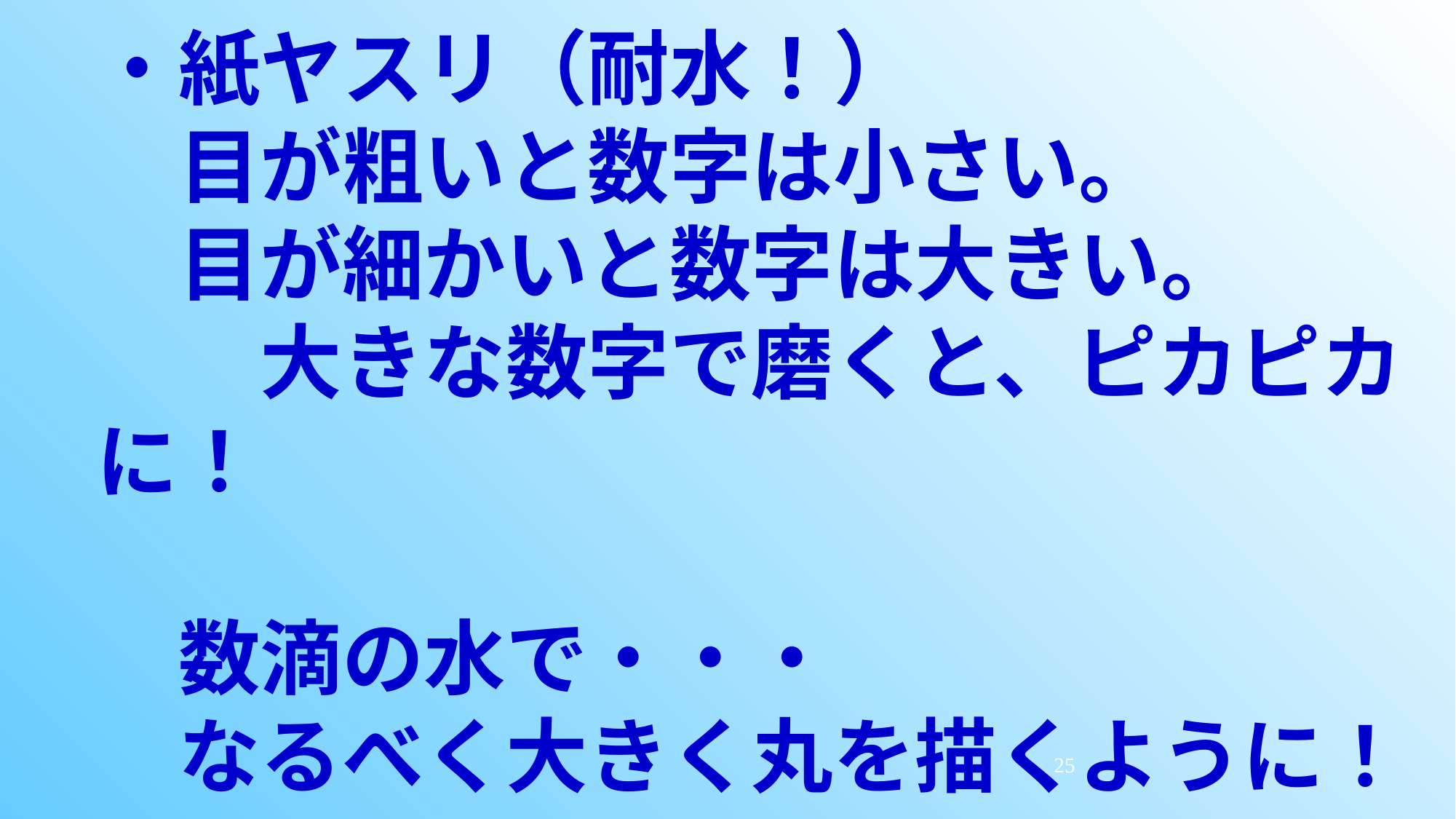

・紙ヤスリ（耐水！）
　目が粗いと数字は小さい。
　目が細かいと数字は大きい。
　　大きな数字で磨くと、ピカピカに！

　数滴の水で・・・
　なるべく大きく丸を描くように！
25